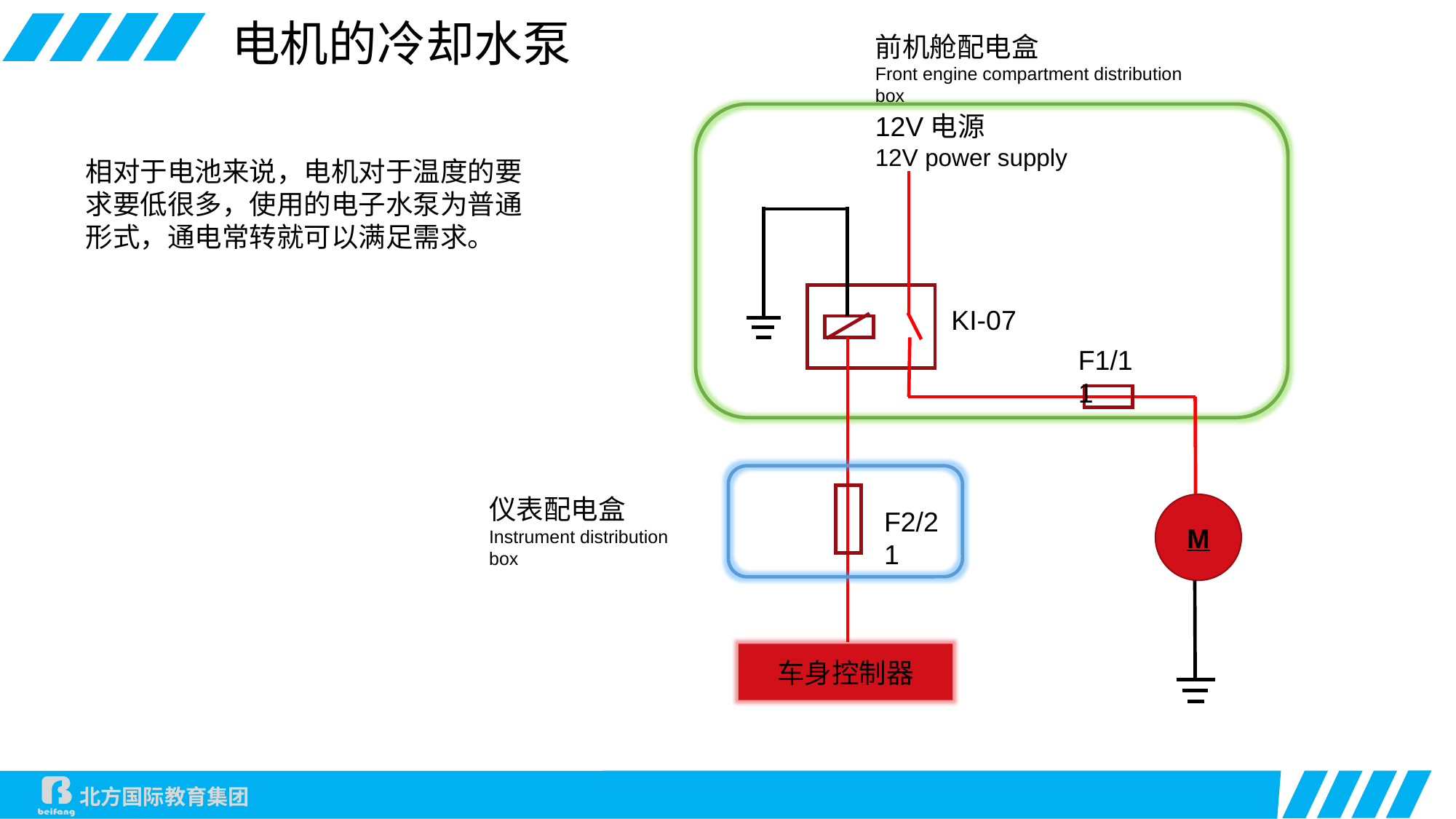

电机的冷却水泵
前机舱配电盒
Front engine compartment distribution box

12V电源
12V power supply
相对于电池来说，电机对于温度的要求要低很多，使用的电子水泵为普通形式，通电常转就可以满足需求。

KI-07

F1/11

仪表配电盒
Instrument distribution box
M
F2/21
BCM/G2H/1
车身控制器